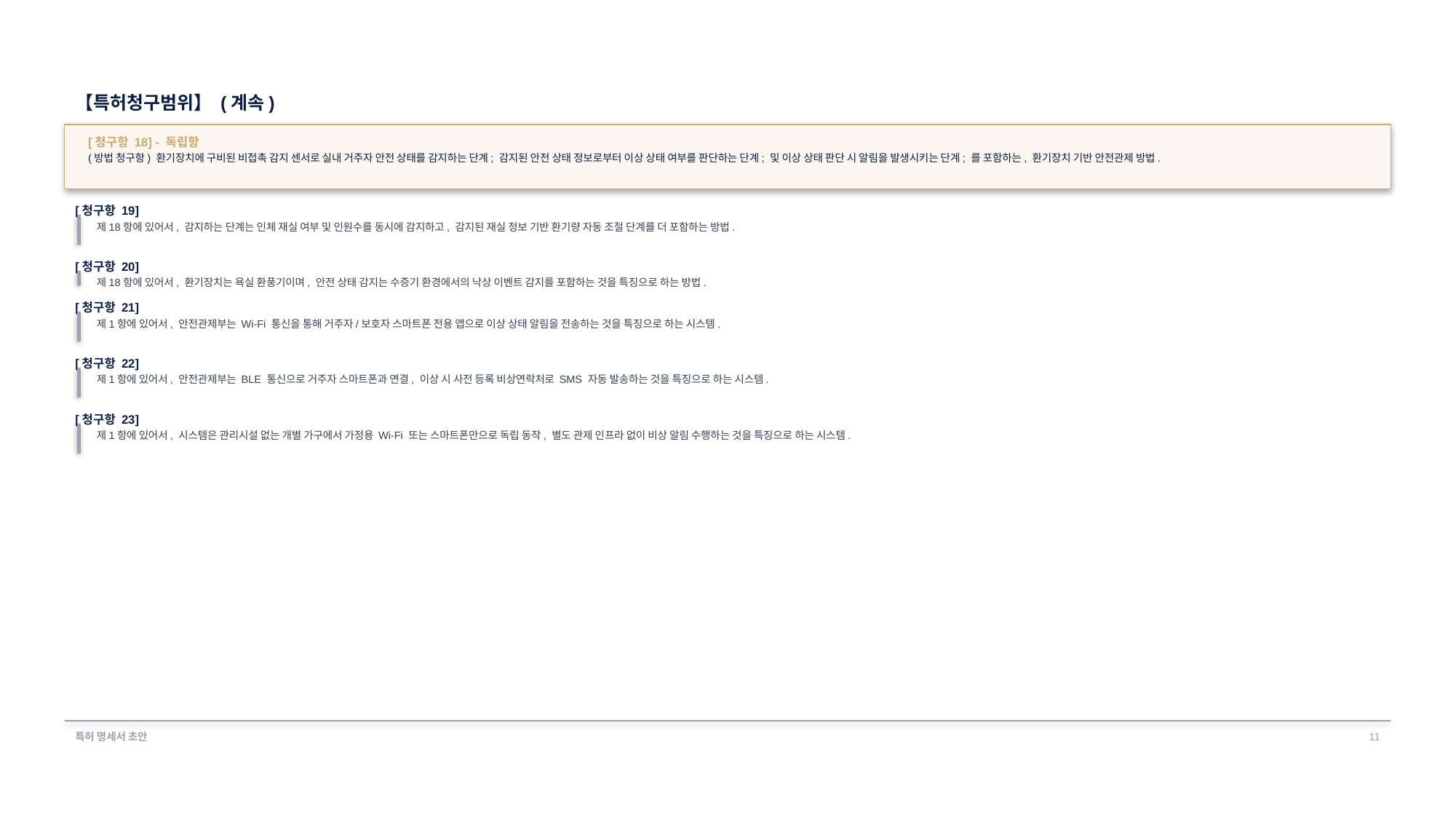

【특허청구범위】 (계속)

[청구항 18] - 독립항
(방법 청구항) 환기장치에 구비된 비접촉 감지 센서로 실내 거주자 안전 상태를 감지하는 단계; 감지된 안전 상태 정보로부터 이상 상태 여부를 판단하는 단계; 및 이상 상태 판단 시 알림을 발생시키는 단계; 를 포함하는, 환기장치 기반 안전관제 방법.
[청구항 19]

제18항에 있어서, 감지하는 단계는 인체 재실 여부 및 인원수를 동시에 감지하고, 감지된 재실 정보 기반 환기량 자동 조절 단계를 더 포함하는 방법.
[청구항 20]

제18항에 있어서, 환기장치는 욕실 환풍기이며, 안전 상태 감지는 수증기 환경에서의 낙상 이벤트 감지를 포함하는 것을 특징으로 하는 방법.
[청구항 21]

제1항에 있어서, 안전관제부는 Wi-Fi 통신을 통해 거주자/보호자 스마트폰 전용 앱으로 이상 상태 알림을 전송하는 것을 특징으로 하는 시스템.
[청구항 22]

제1항에 있어서, 안전관제부는 BLE 통신으로 거주자 스마트폰과 연결, 이상 시 사전 등록 비상연락처로 SMS 자동 발송하는 것을 특징으로 하는 시스템.
[청구항 23]

제1항에 있어서, 시스템은 관리시설 없는 개별 가구에서 가정용 Wi-Fi 또는 스마트폰만으로 독립 동작, 별도 관제 인프라 없이 비상 알림 수행하는 것을 특징으로 하는 시스템.

특허 명세서 초안
11